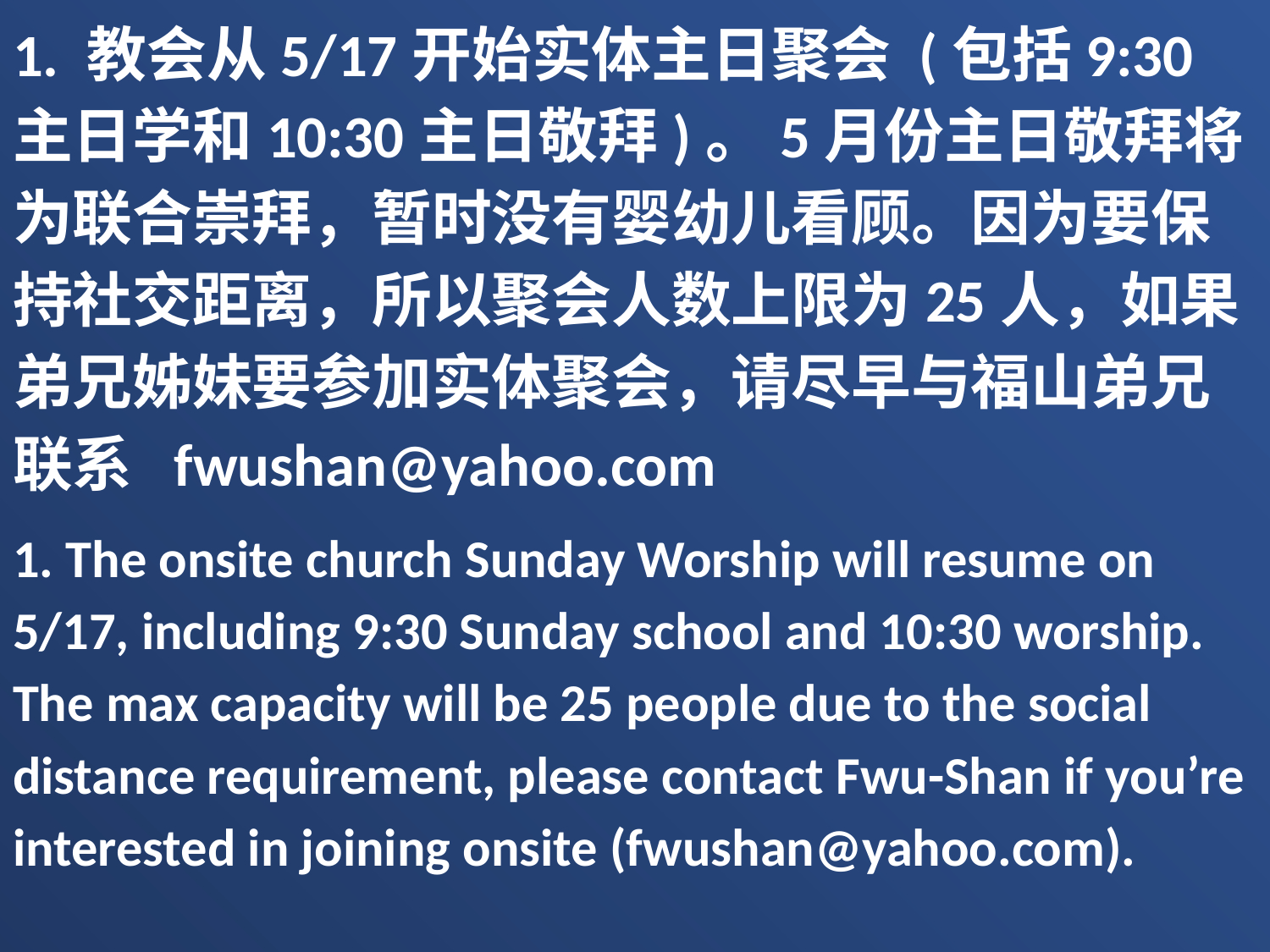

1. 教会从5/17开始实体主日聚会 (包括9:30主日学和10:30主日敬拜)。5月份主日敬拜将为联合崇拜，暂时没有婴幼儿看顾。因为要保持社交距离，所以聚会人数上限为25人，如果弟兄姊妹要参加实体聚会，请尽早与福山弟兄联系  fwushan@yahoo.com
1. The onsite church Sunday Worship will resume on 5/17, including 9:30 Sunday school and 10:30 worship. The max capacity will be 25 people due to the social distance requirement, please contact Fwu-Shan if you’re interested in joining onsite (fwushan@yahoo.com).